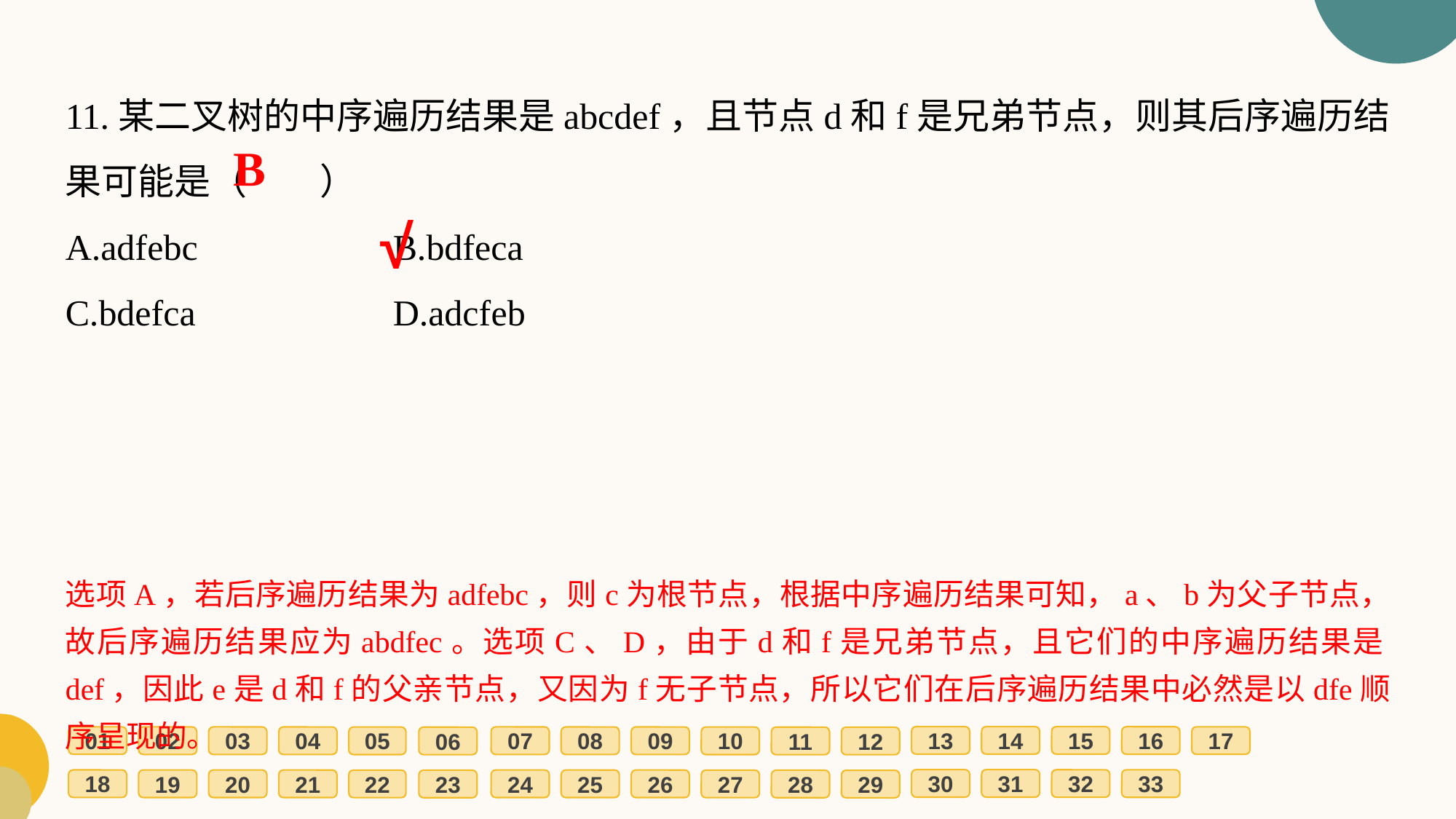

11.某二叉树的中序遍历结果是abcdef，且节点d和f是兄弟节点，则其后序遍历结果可能是（　　）
A.adfebc		B.bdfeca
C.bdefca		D.adcfeb
B
√
选项A，若后序遍历结果为adfebc，则c为根节点，根据中序遍历结果可知，a、b为父子节点，故后序遍历结果应为abdfec。选项C、D，由于d和f是兄弟节点，且它们的中序遍历结果是def，因此e是d和f的父亲节点，又因为f无子节点，所以它们在后序遍历结果中必然是以dfe顺序呈现的。